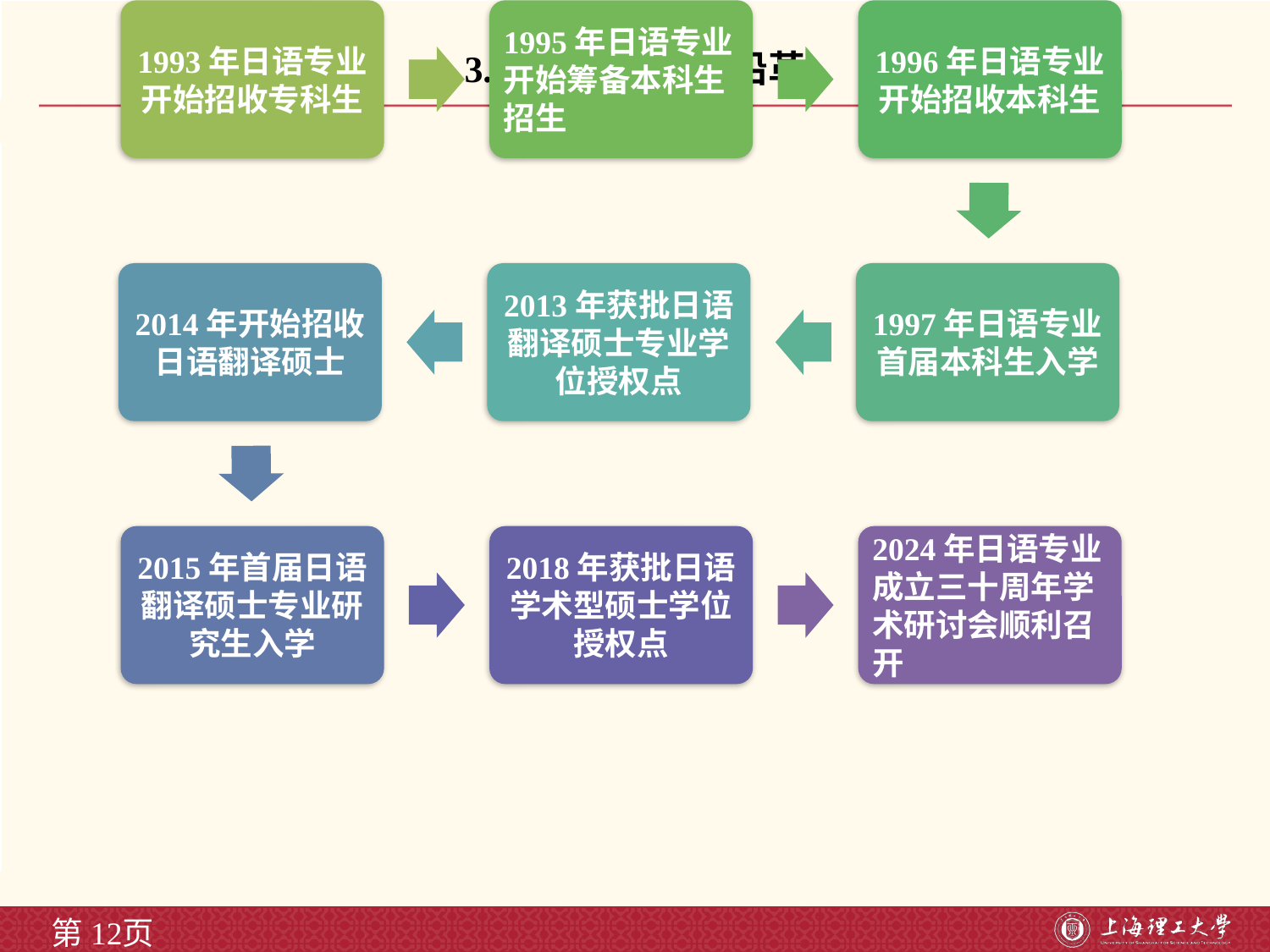

# 3. 日语专业历史沿革
1993年日语专业开始招收专科生

1995年日语专业开始筹备本科生招生

1996年日语专业开始招收本科生

1997年日语专业首届本科生入学

2013年获批日语翻译硕士专业学位授权点

2014年开始招收日语翻译硕士

2015年首届日语翻译硕士专业研究生入学

2018年获批日语学术型硕士学位授权点

2024年日语专业成立三十周年学术研讨会顺利召开
第12页